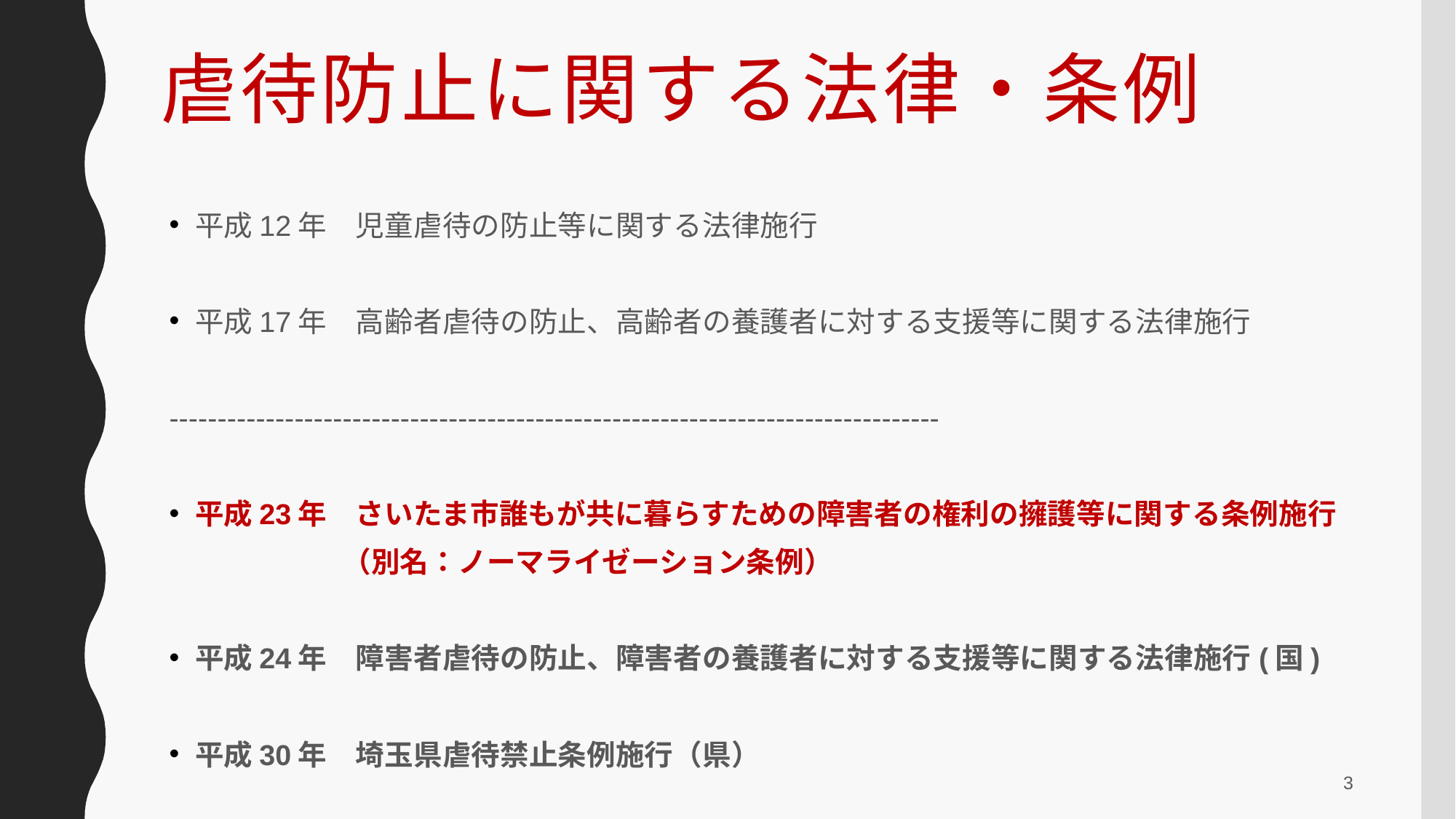

# 虐待防止に関する法律・条例
平成12年　児童虐待の防止等に関する法律施行

平成17年　高齢者虐待の防止、高齢者の養護者に対する支援等に関する法律施行

--------------------------------------------------------------------------------

平成23年　さいたま市誰もが共に暮らすための障害者の権利の擁護等に関する条例施行
　　　　　　（別名：ノーマライゼーション条例）

平成24年　障害者虐待の防止、障害者の養護者に対する支援等に関する法律施行(国)

平成30年　埼玉県虐待禁止条例施行（県）
3